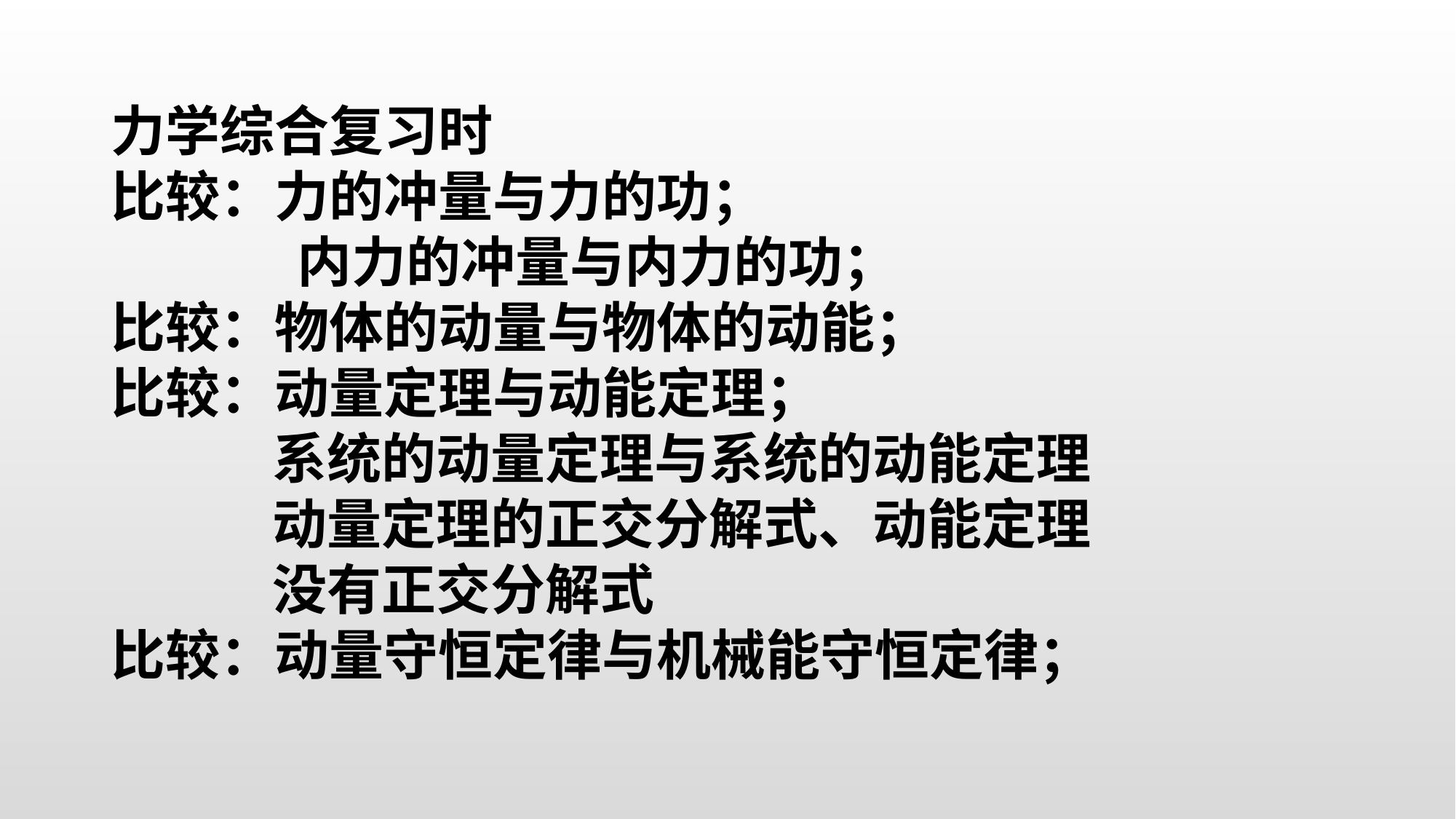

力学综合复习时
比较：力的冲量与力的功；
              内力的冲量与内力的功；
比较：物体的动量与物体的动能；
比较：动量定理与动能定理；
            系统的动量定理与系统的动能定理
            动量定理的正交分解式、动能定理
            没有正交分解式
比较：动量守恒定律与机械能守恒定律；